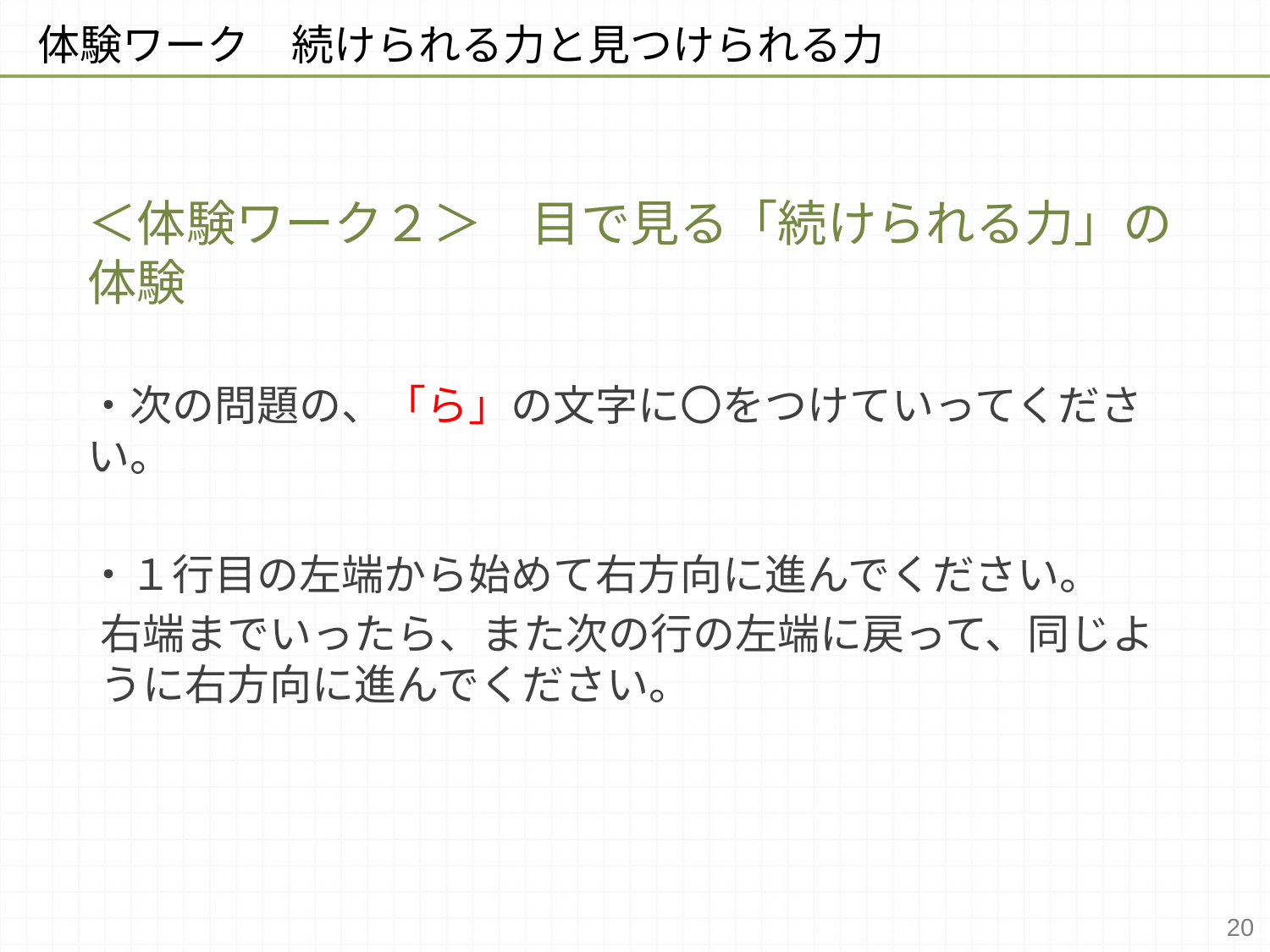

体験ワーク　続けられる力と見つけられる力
＜体験ワーク２＞　目で見る「続けられる力」の体験

・次の問題の、「ら」の文字に〇をつけていってください。

・１行目の左端から始めて右方向に進んでください。
右端までいったら、また次の行の左端に戻って、同じように右方向に進んでください。

20